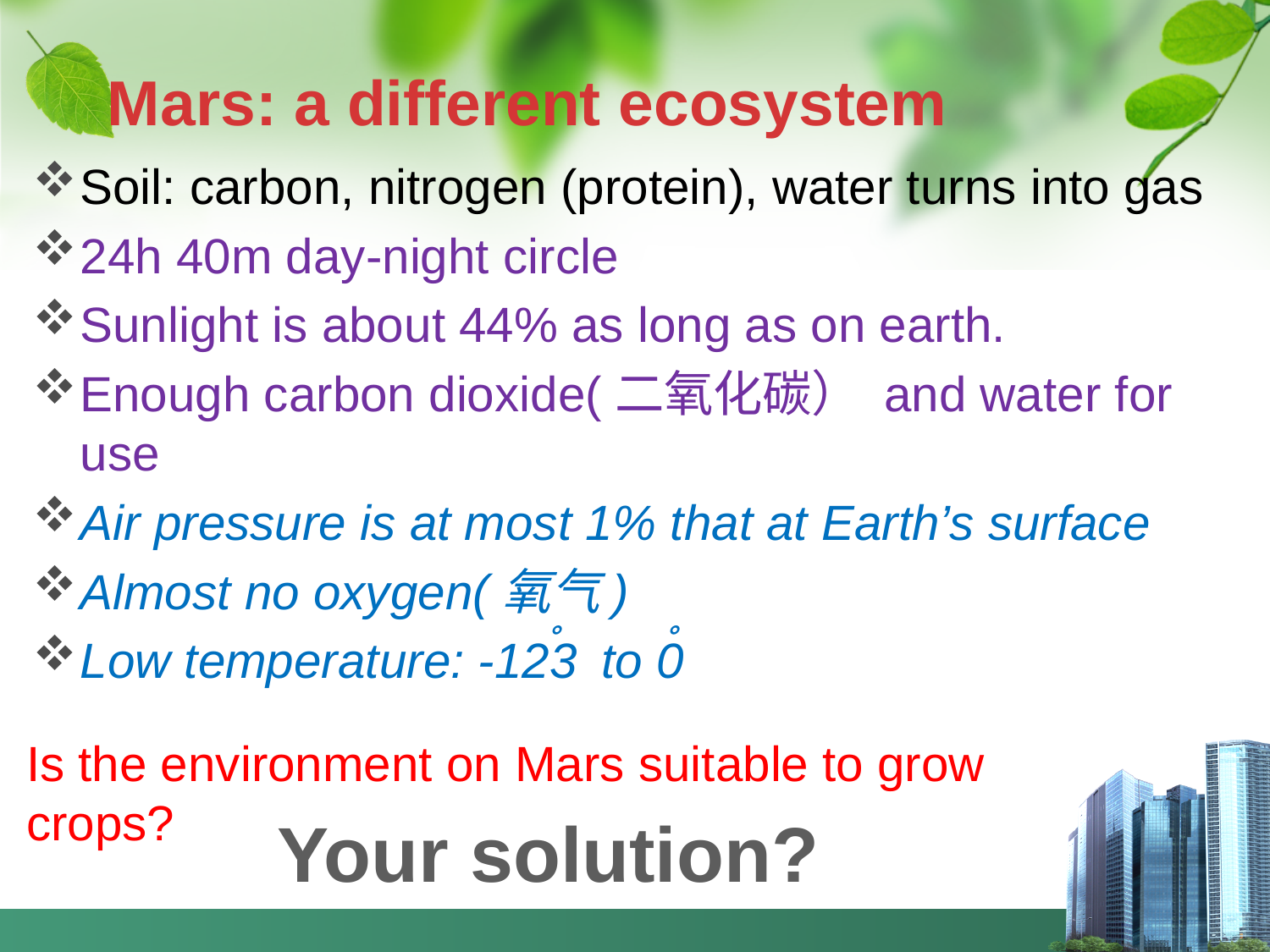

Mars: a different ecosystem
Soil: carbon, nitrogen (protein), water turns into gas
24h 40m day-night circle
Sunlight is about 44% as long as on earth.
Enough carbon dioxide(二氧化碳） and water for use
Air pressure is at most 1% that at Earth’s surface
Almost no oxygen(氧气)
Low temperature: -123〫to 0 〫
Is the environment on Mars suitable to grow crops?
Your solution?